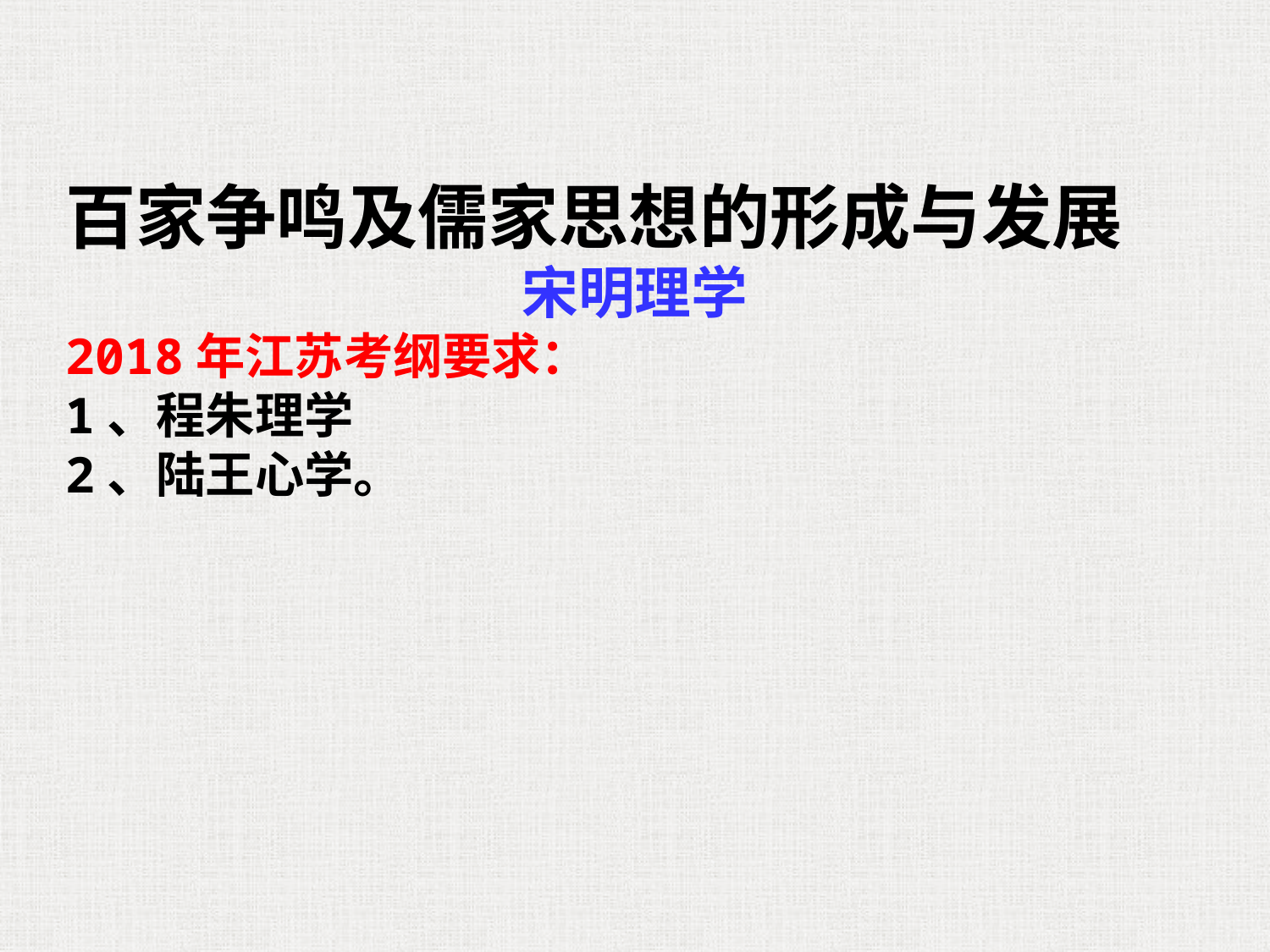

百家争鸣及儒家思想的形成与发展
宋明理学
2018年江苏考纲要求：
1、程朱理学
2、陆王心学。